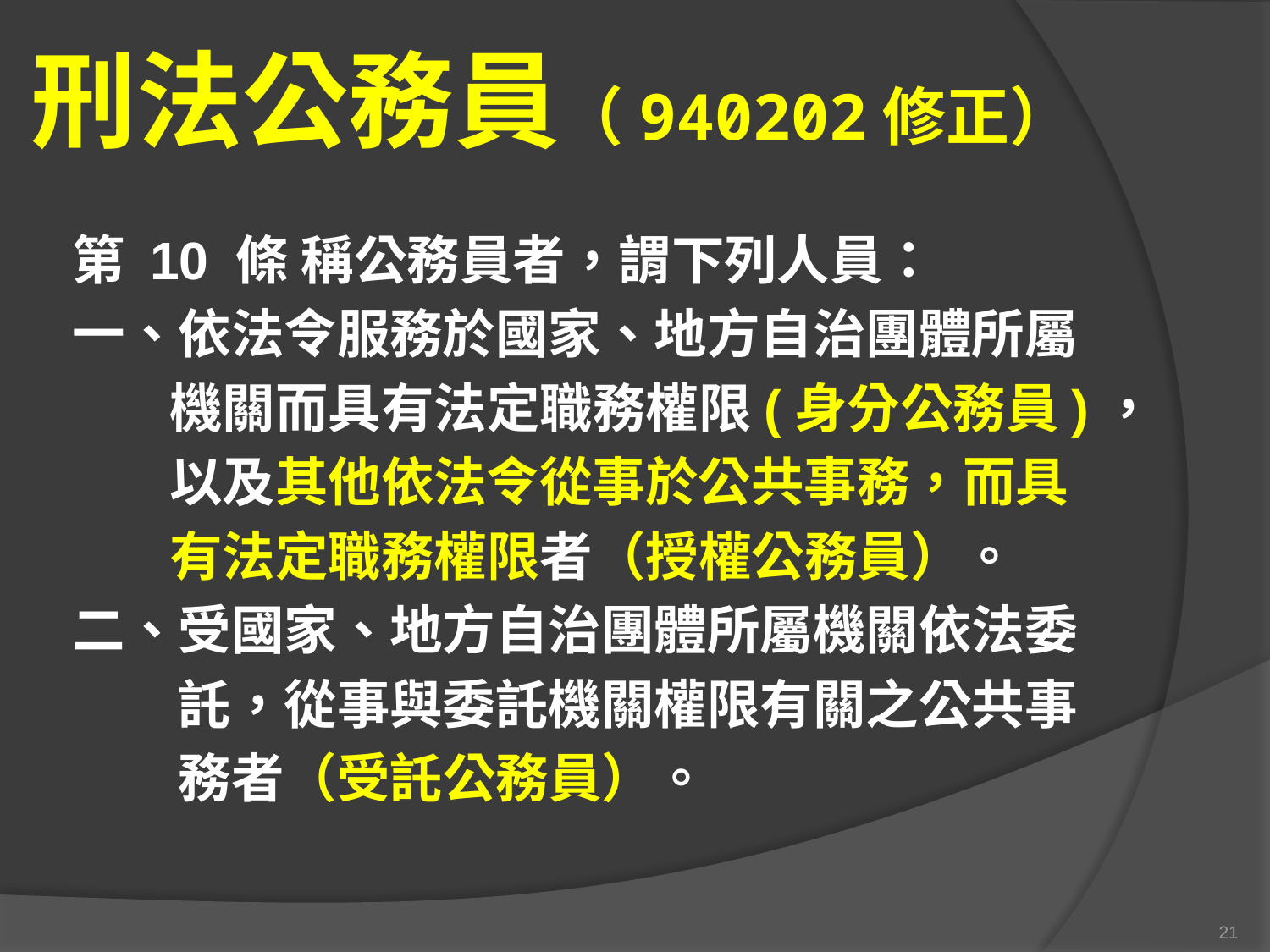

# 刑法公務員（940202修正）
第 10 條 稱公務員者，謂下列人員：
一、依法令服務於國家、地方自治團體所屬
       機關而具有法定職務權限(身分公務員)，
       以及其他依法令從事於公共事務，而具
       有法定職務權限者（授權公務員）。
二、受國家、地方自治團體所屬機關依法委
　　託，從事與委託機關權限有關之公共事
　　務者（受託公務員）。
21